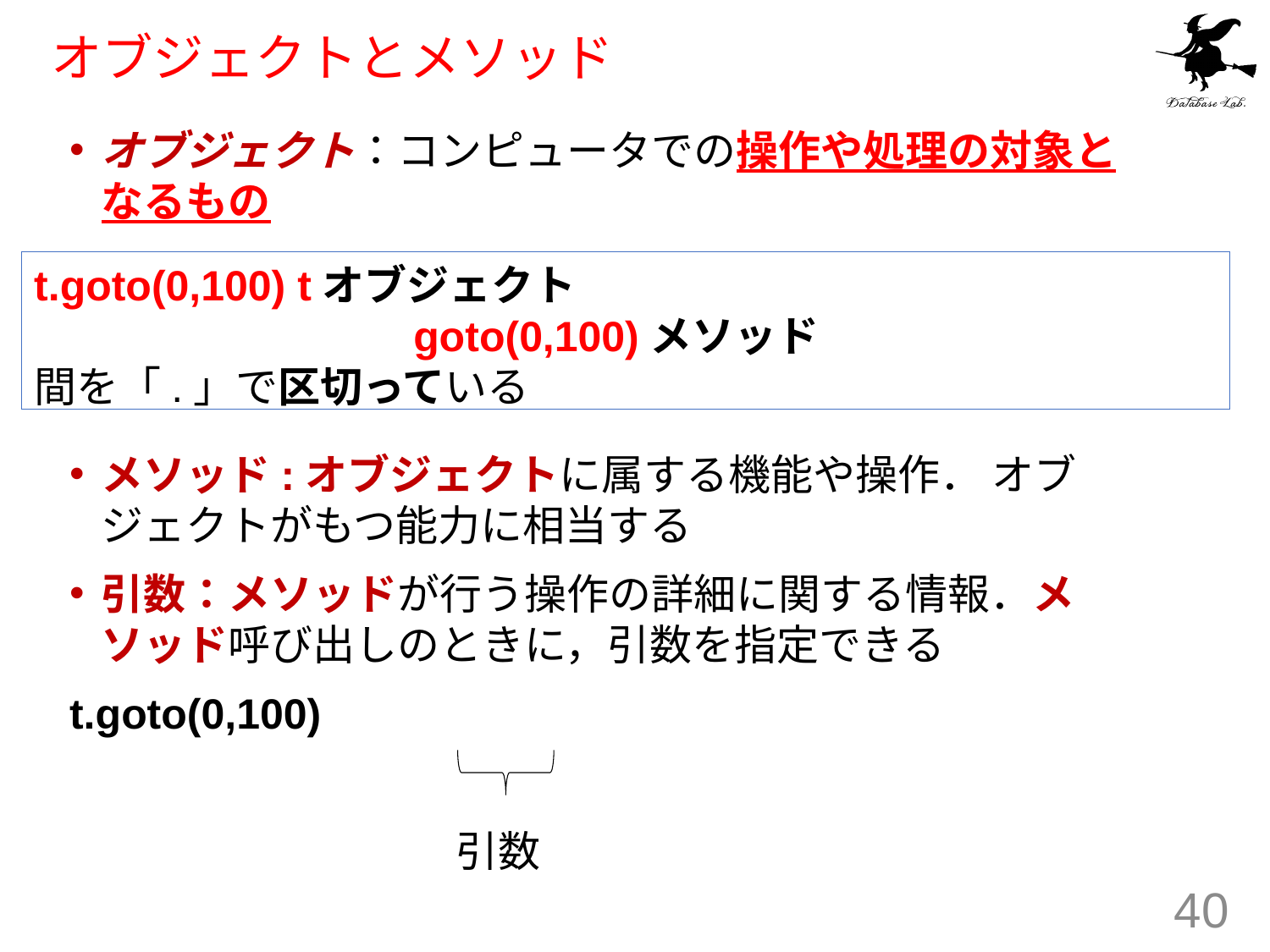

# オブジェクトとメソッド
オブジェクト：コンピュータでの操作や処理の対象となるもの

メソッド:オブジェクトに属する機能や操作． オブジェクトがもつ能力に相当する
引数：メソッドが行う操作の詳細に関する情報．メソッド呼び出しのときに，引数を指定できる
t.goto(0,100)
t.goto(0,100) tオブジェクト
                                goto(0,100)メソッド
間を「.」で区切っている

引数
40